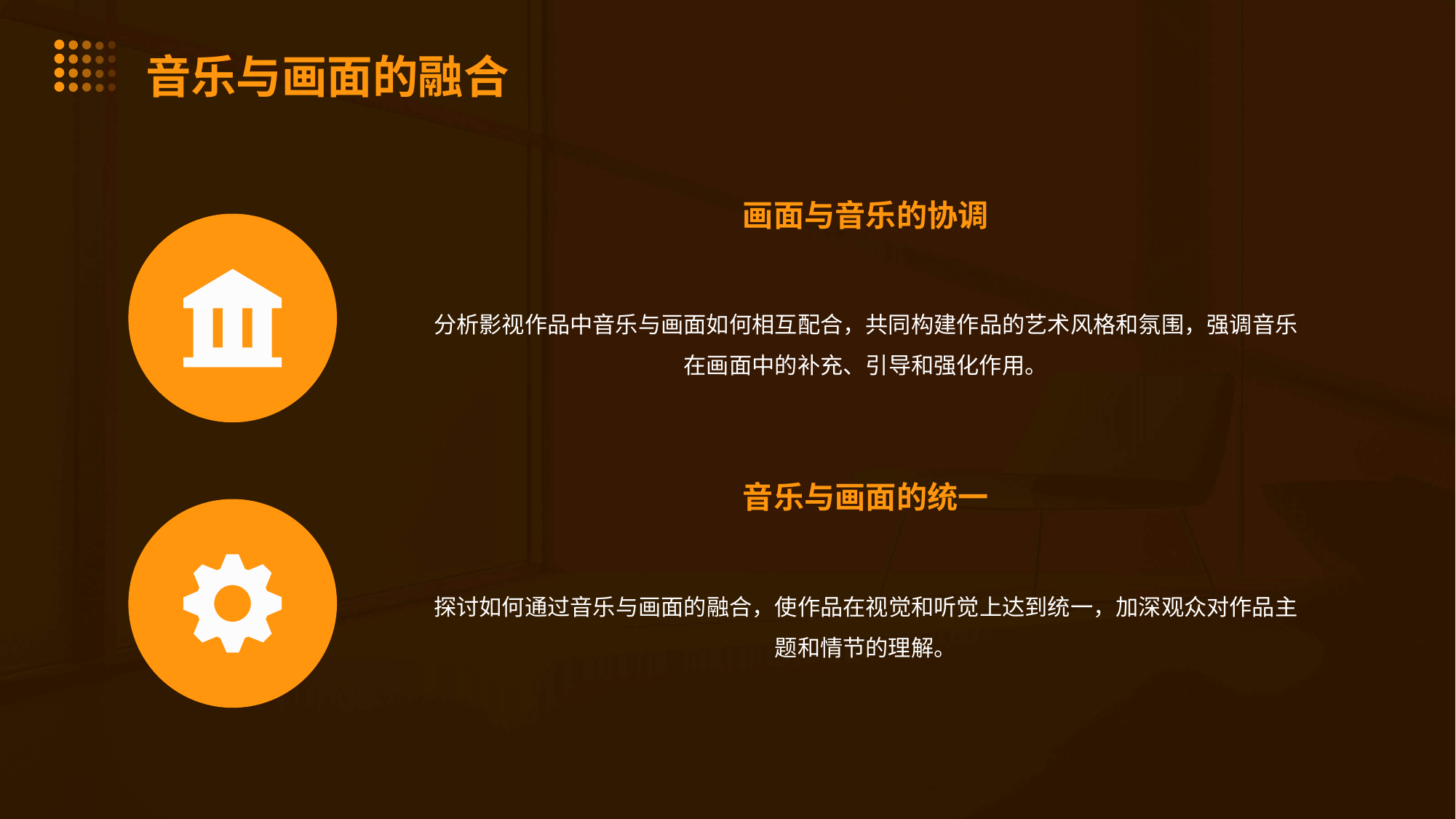

音乐与画面的融合

画面与音乐的协调

分析影视作品中音乐与画面如何相互配合，共同构建作品的艺术风格和氛围，强调音乐在画面中的补充、引导和强化作用。

音乐与画面的统一

探讨如何通过音乐与画面的融合，使作品在视觉和听觉上达到统一，加深观众对作品主题和情节的理解。